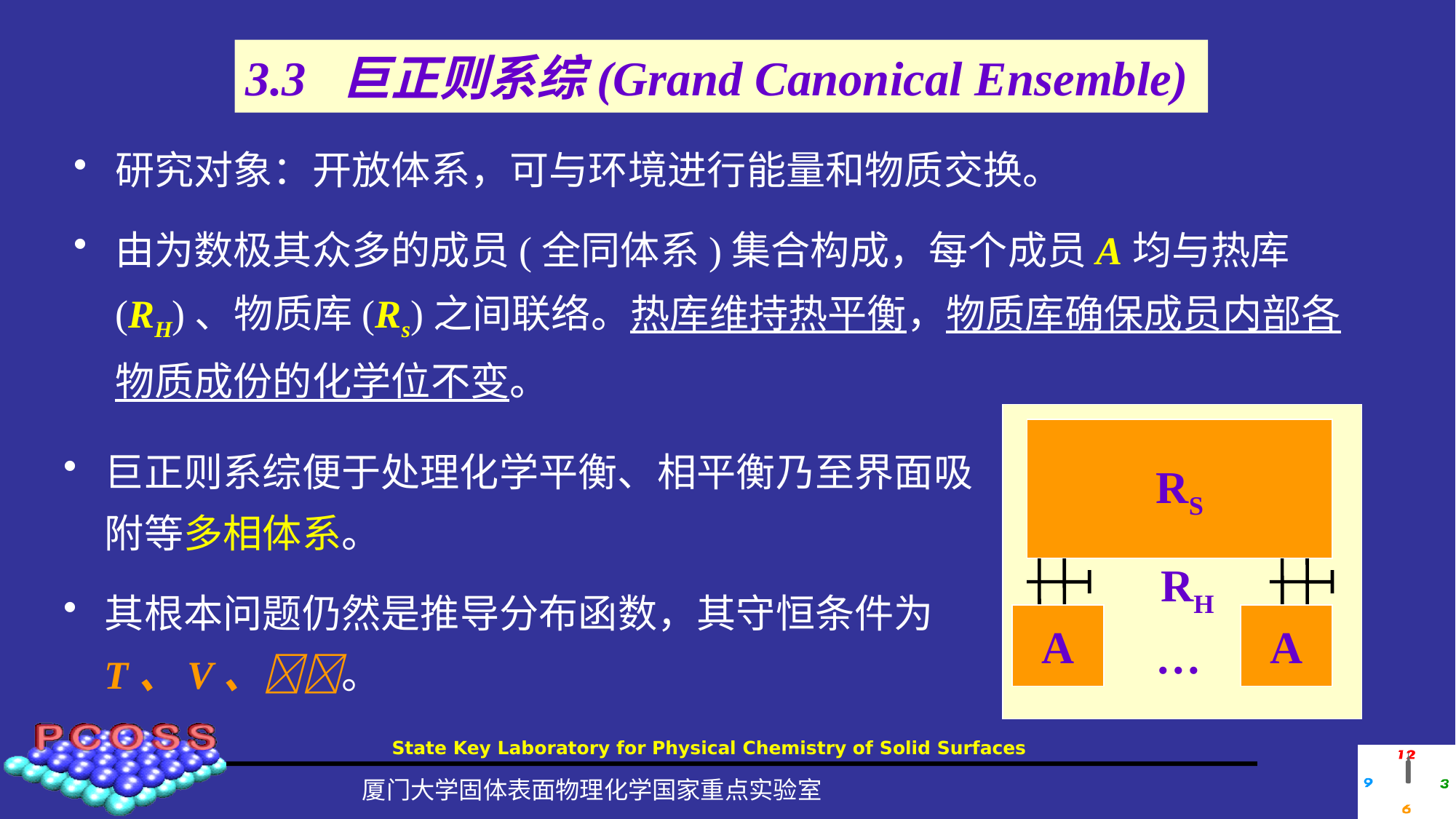

# 3.3  巨正则系综(Grand Canonical Ensemble)
研究对象：开放体系，可与环境进行能量和物质交换。
由为数极其众多的成员(全同体系)集合构成，每个成员A均与热库(RH)、物质库(Rs)之间联络。热库维持热平衡，物质库确保成员内部各物质成份的化学位不变。

RS
RH

A
A
…
巨正则系综便于处理化学平衡、相平衡乃至界面吸附等多相体系。
其根本问题仍然是推导分布函数，其守恒条件为T、V、μ′。